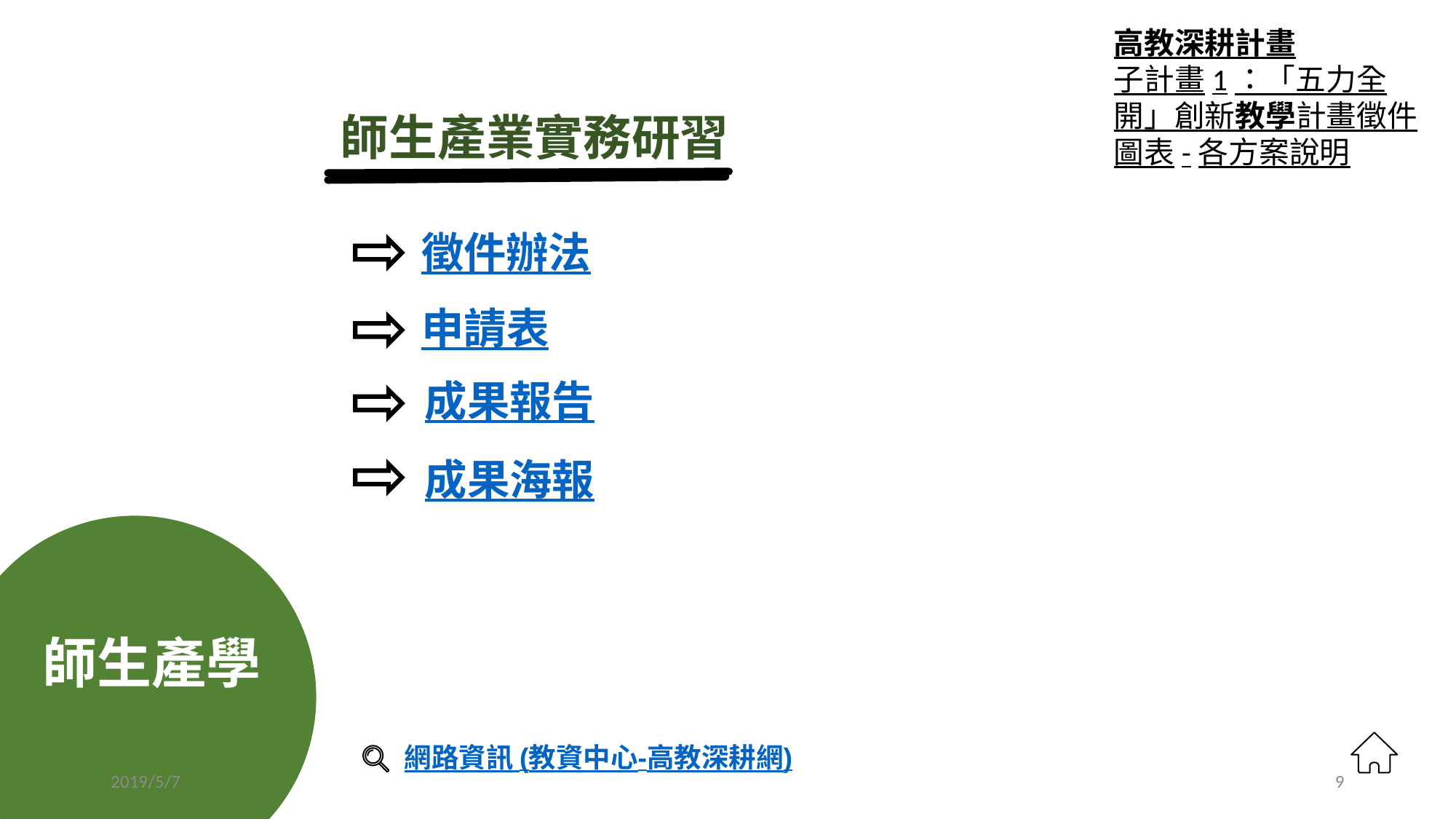

高教深耕計畫
子計畫1：「五力全開」創新教學計畫徵件圖表-各方案說明

# 師生產業實務研習
徵件辦法

申請表

成果報告

成果海報

師生產學

網路資訊 (教資中心-高教深耕網)

2019/5/7
9